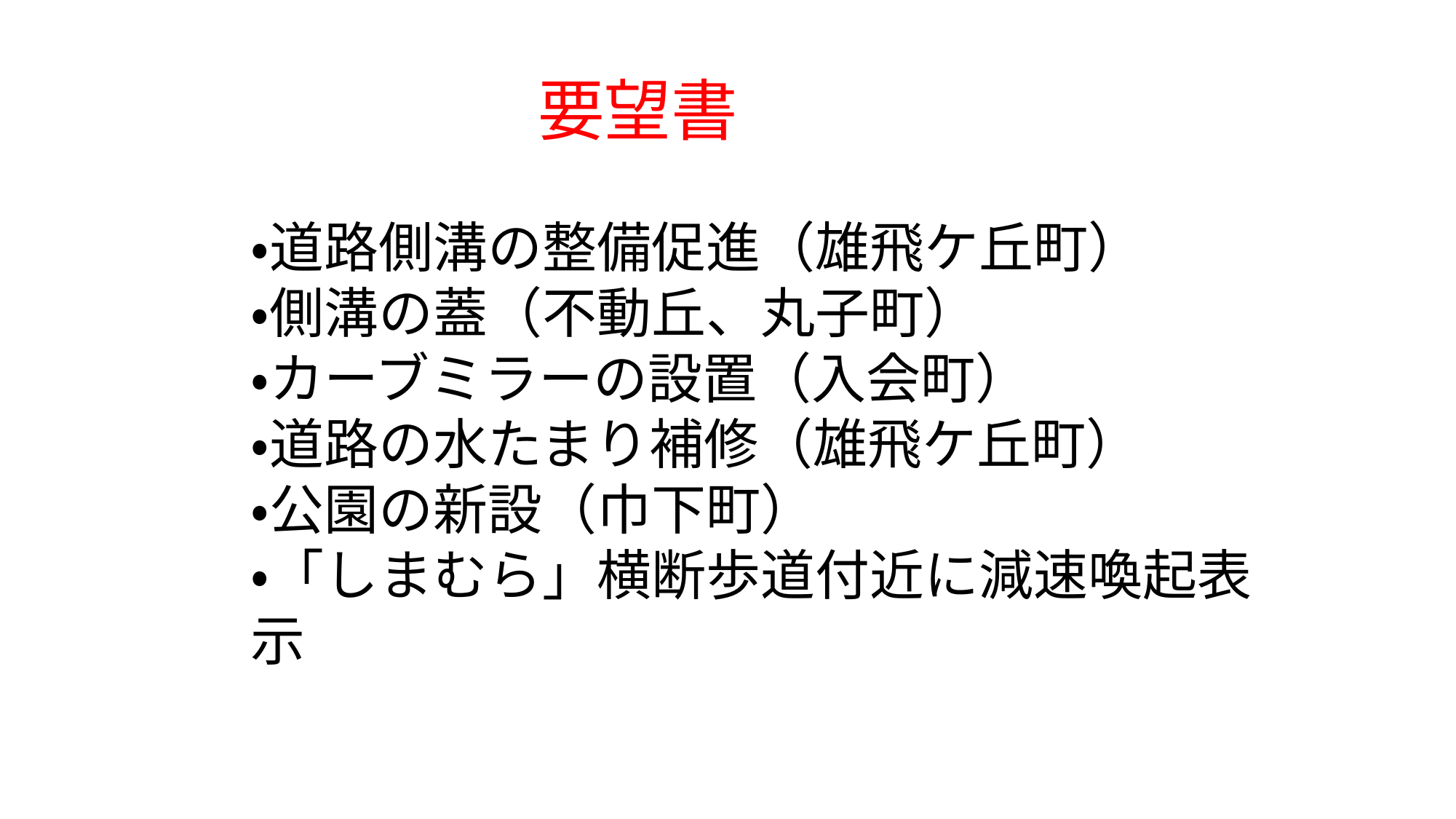

要望書
・道路側溝の整備促進（雄飛ケ丘町）
・側溝の蓋（不動丘、丸子町）
・カーブミラーの設置（入会町）
・道路の水たまり補修（雄飛ケ丘町）
・公園の新設（巾下町）
・「しまむら」横断歩道付近に減速喚起表示